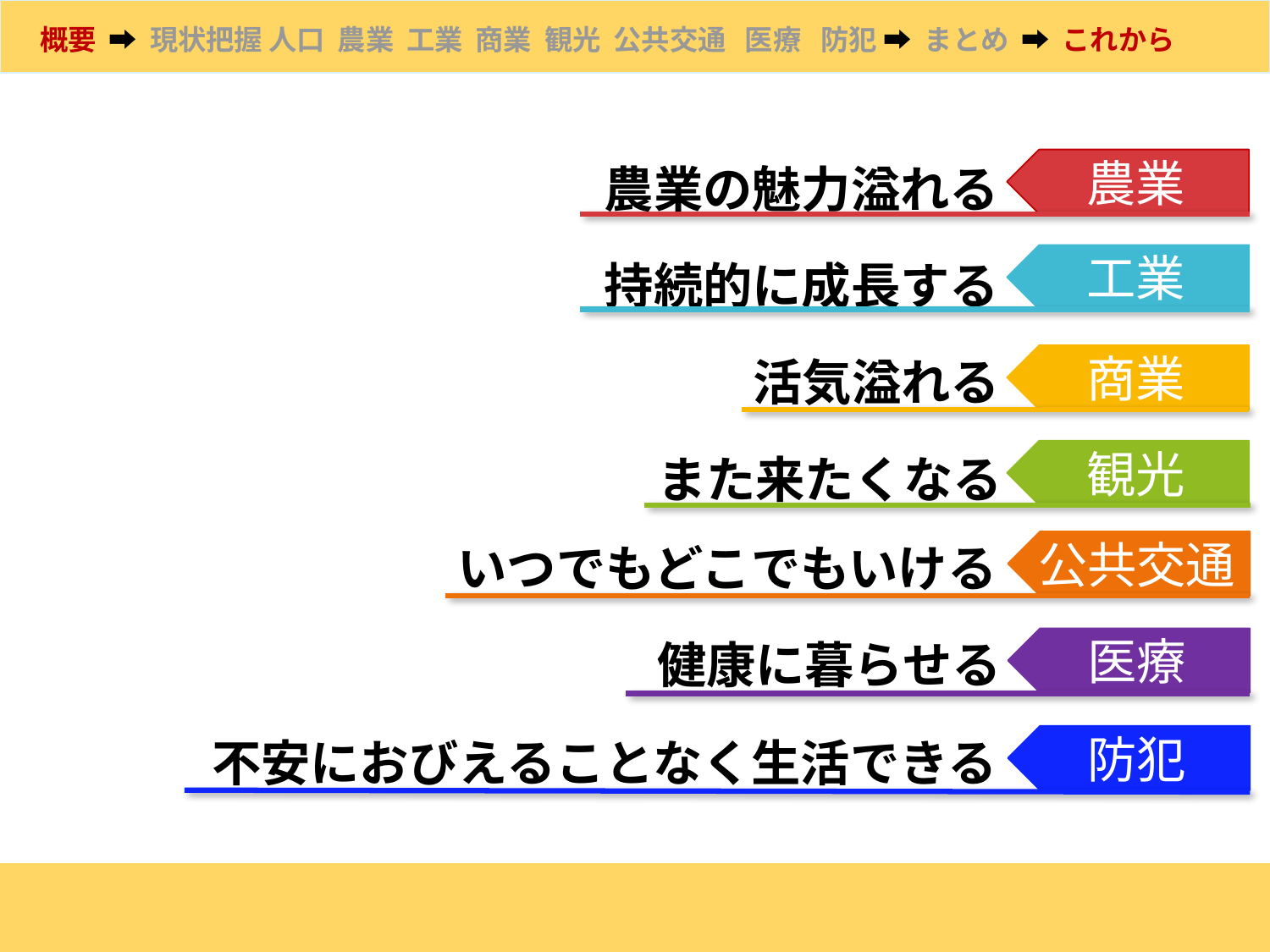

農業
農業の魅力溢れる
工業
持続的に成長する
商業
活気溢れる
観光
また来たくなる
いつでもどこでもいける
公共交通
健康に暮らせる
医療
防犯
不安におびえることなく生活できる